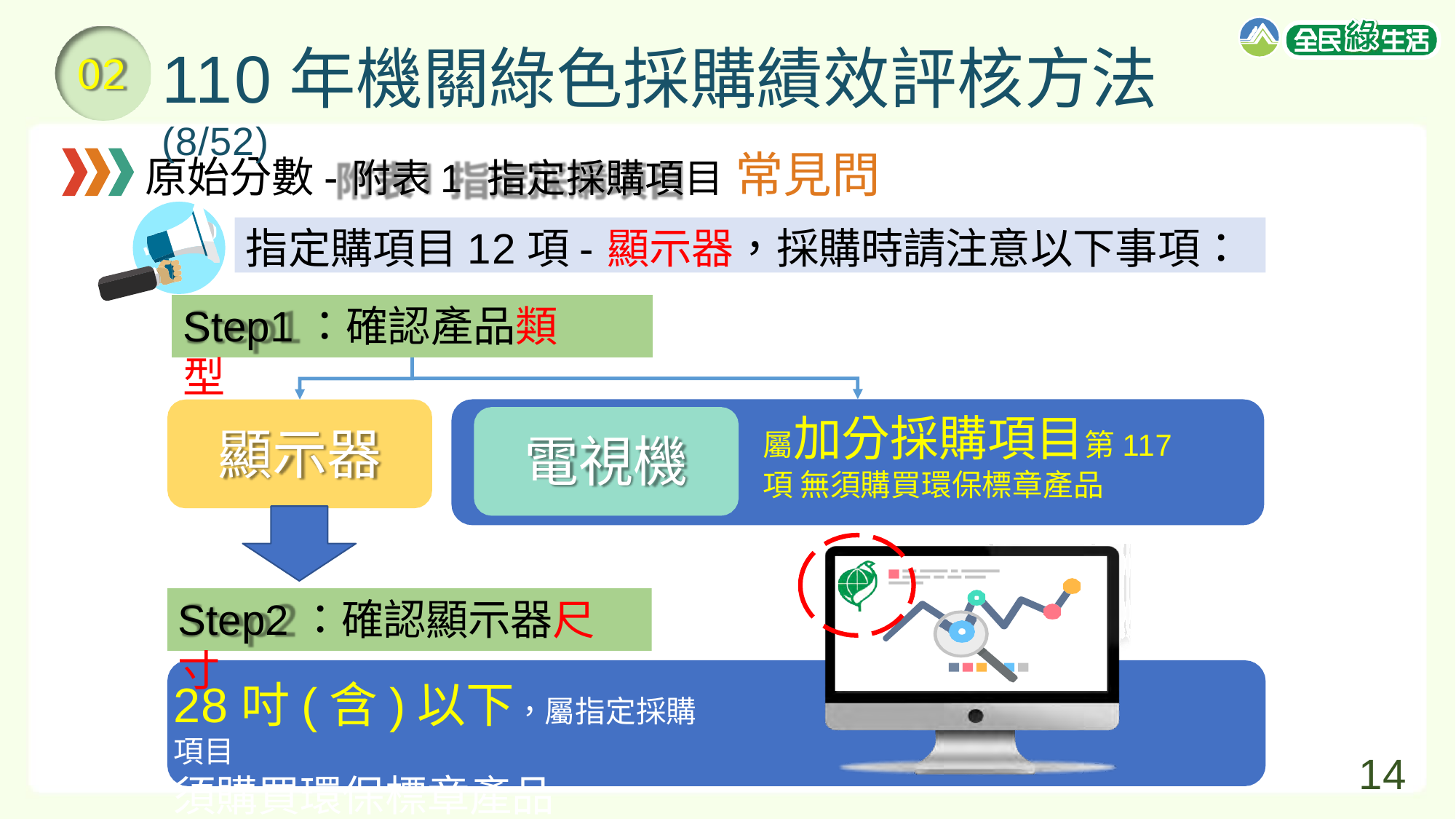

# 110年機關綠色採購績效評核方法(8/52)
02

原始分數-附表1 指定採購項目 常見問題

指定購項目12項-顯示器，採購時請注意以下事項：
Step1：確認產品類型

屬加分採購項目第117項 無須購買環保標章產品
顯示器
電視機

Step2：確認顯示器尺寸

28吋(含)以下，屬指定採購項目
須購買環保標章產品
14